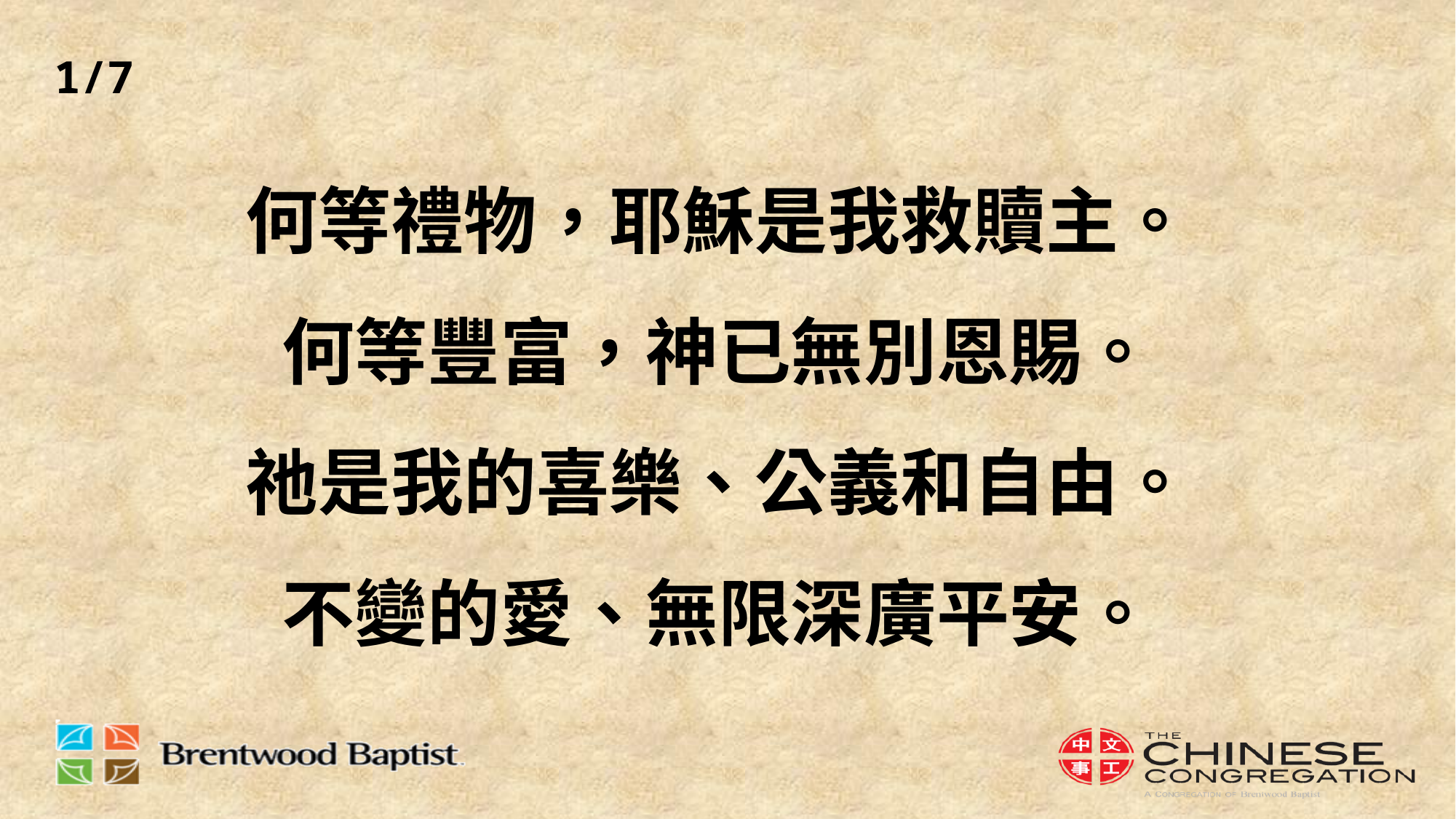

1/7
# 何等禮物，耶穌是我救贖主。 何等豐富，神已無別恩賜。 祂是我的喜樂、公義和自由。 不變的愛、無限深廣平安。